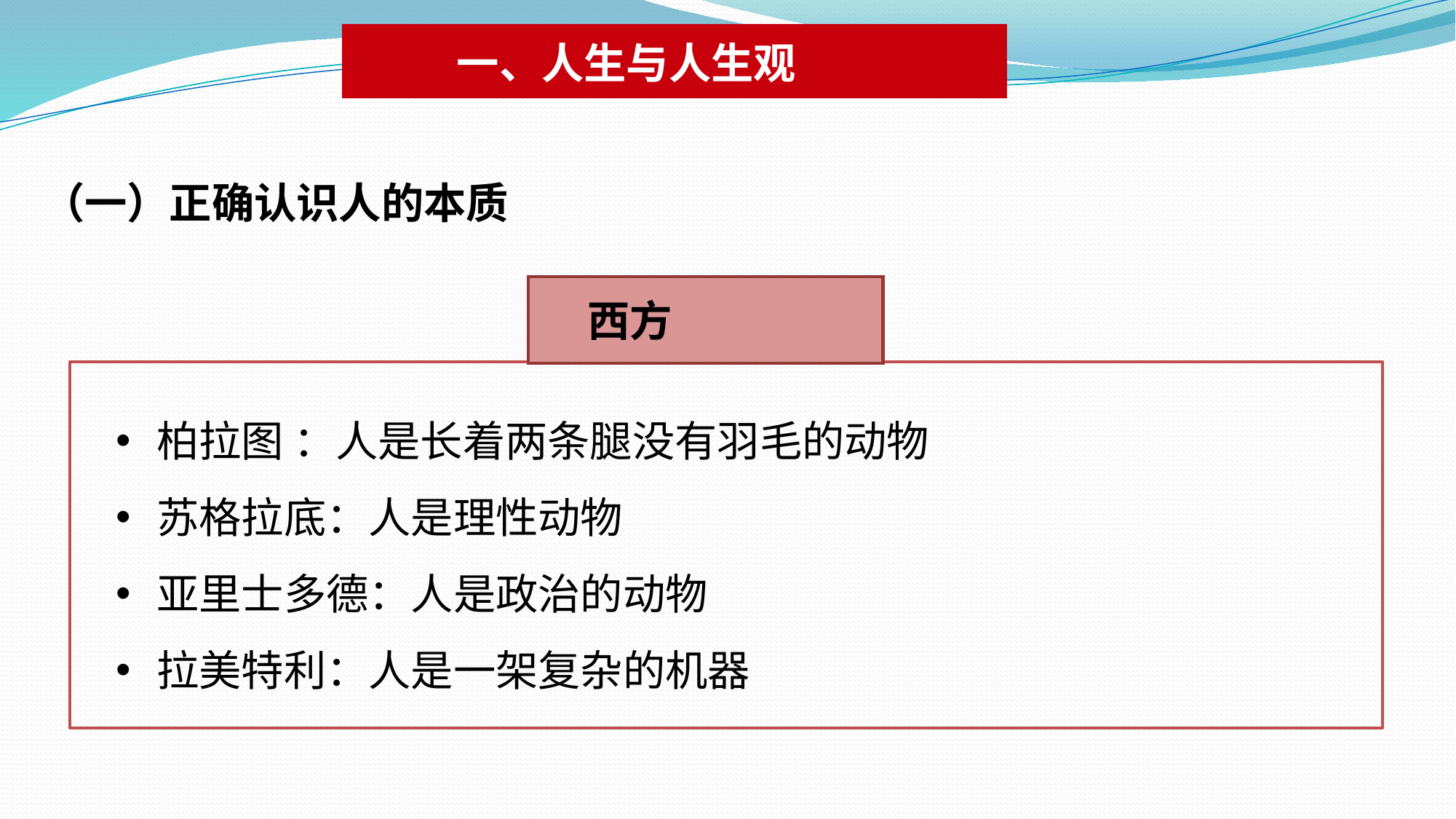

一、人生与人生观

（一）正确认识人的本质
    西方

柏拉图 ：人是长着两条腿没有羽毛的动物
苏格拉底：人是理性动物
亚里士多德：人是政治的动物
拉美特利：人是一架复杂的机器